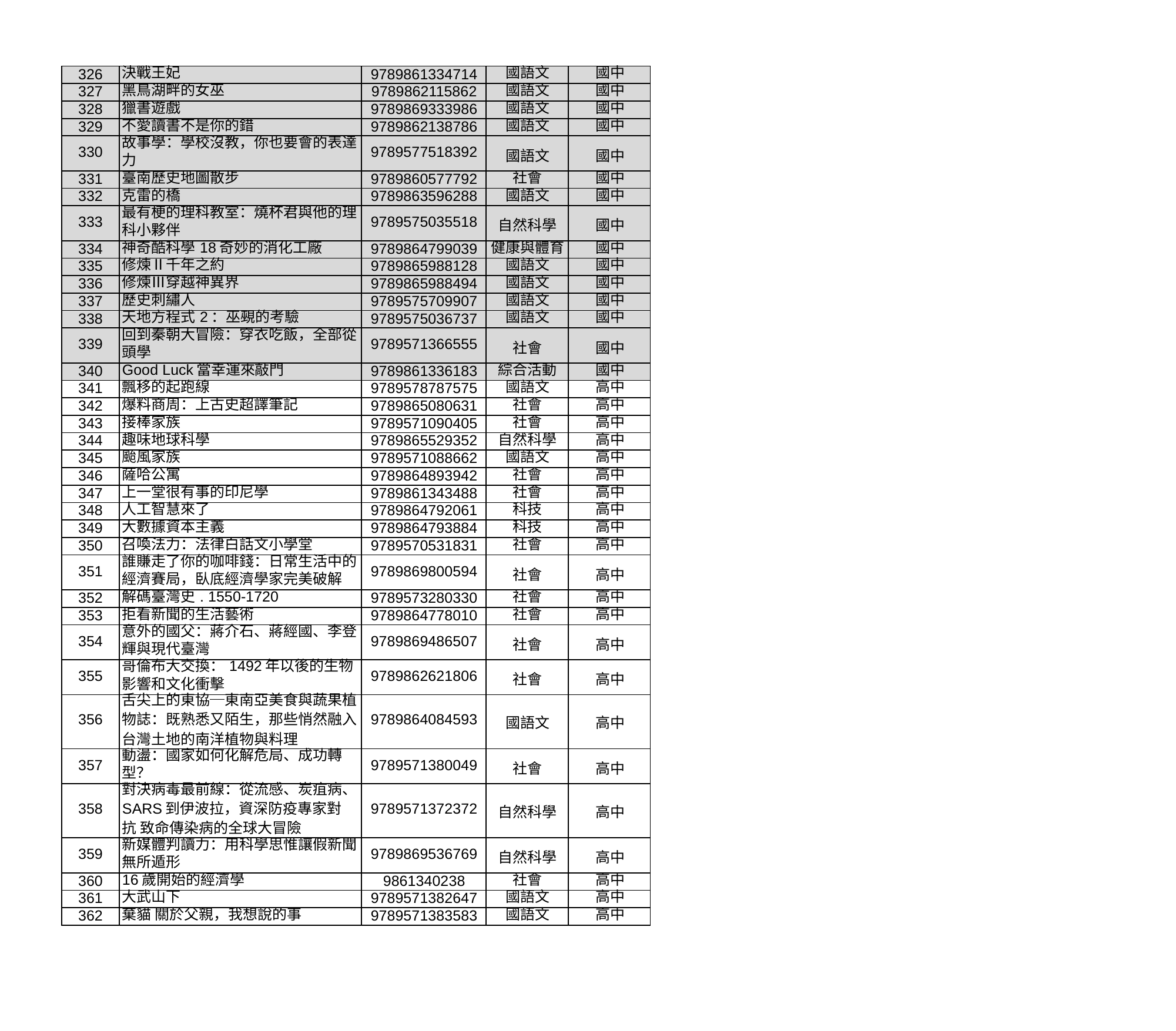

| 326 | 決戰王妃 | 9789861334714 | 國語文 | 國中 |
| --- | --- | --- | --- | --- |
| 327 | 黑鳥湖畔的女巫 | 9789862115862 | 國語文 | 國中 |
| 328 | 獵書遊戲 | 9789869333986 | 國語文 | 國中 |
| 329 | 不愛讀書不是你的錯 | 9789862138786 | 國語文 | 國中 |
| 330 | 故事學：學校沒教，你也要會的表達 力 | 9789577518392 | 國語文 | 國中 |
| 331 | 臺南歷史地圖散步 | 9789860577792 | 社會 | 國中 |
| 332 | 克雷的橋 | 9789863596288 | 國語文 | 國中 |
| 333 | 最有梗的理科教室：燒杯君與他的理 科小夥伴 | 9789575035518 | 自然科學 | 國中 |
| 334 | 神奇酷科學18奇妙的消化工廠 | 9789864799039 | 健康與體育 | 國中 |
| 335 | 修煉Ⅱ千年之約 | 9789865988128 | 國語文 | 國中 |
| 336 | 修煉Ⅲ穿越神異界 | 9789865988494 | 國語文 | 國中 |
| 337 | 歷史刺繡人 | 9789575709907 | 國語文 | 國中 |
| 338 | 天地方程式2：巫覡的考驗 | 9789575036737 | 國語文 | 國中 |
| 339 | 回到秦朝大冒險：穿衣吃飯，全部從 頭學 | 9789571366555 | 社會 | 國中 |
| 340 | Good Luck當幸運來敲門 | 9789861336183 | 綜合活動 | 國中 |
| 341 | 飄移的起跑線 | 9789578787575 | 國語文 | 高中 |
| 342 | 爆料商周：上古史超譯筆記 | 9789865080631 | 社會 | 高中 |
| 343 | 接棒家族 | 9789571090405 | 社會 | 高中 |
| 344 | 趣味地球科學 | 9789865529352 | 自然科學 | 高中 |
| 345 | 颱風家族 | 9789571088662 | 國語文 | 高中 |
| 346 | 薩哈公寓 | 9789864893942 | 社會 | 高中 |
| 347 | 上一堂很有事的印尼學 | 9789861343488 | 社會 | 高中 |
| 348 | 人工智慧來了 | 9789864792061 | 科技 | 高中 |
| 349 | 大數據資本主義 | 9789864793884 | 科技 | 高中 |
| 350 | 召喚法力：法律白話文小學堂 | 9789570531831 | 社會 | 高中 |
| 351 | 誰賺走了你的咖啡錢：日常生活中的 經濟賽局，臥底經濟學家完美破解 | 9789869800594 | 社會 | 高中 |
| 352 | 解碼臺灣史. 1550-1720 | 9789573280330 | 社會 | 高中 |
| 353 | 拒看新聞的生活藝術 | 9789864778010 | 社會 | 高中 |
| 354 | 意外的國父：蔣介石、蔣經國、李登 輝與現代臺灣 | 9789869486507 | 社會 | 高中 |
| 355 | 哥倫布大交換：1492年以後的生物 影響和文化衝擊 | 9789862621806 | 社會 | 高中 |
| 356 | 舌尖上的東協─東南亞美食與蔬果植 物誌：既熟悉又陌生，那些悄然融入 台灣土地的南洋植物與料理 | 9789864084593 | 國語文 | 高中 |
| 357 | 動盪：國家如何化解危局、成功轉 型？ | 9789571380049 | 社會 | 高中 |
| 358 | 對決病毒最前線：從流感、炭疽病、 SARS到伊波拉，資深防疫專家對抗 致命傳染病的全球大冒險 | 9789571372372 | 自然科學 | 高中 |
| 359 | 新媒體判讀力：用科學思惟讓假新聞 無所遁形 | 9789869536769 | 自然科學 | 高中 |
| 360 | 16歲開始的經濟學 | 9861340238 | 社會 | 高中 |
| 361 | 大武山下 | 9789571382647 | 國語文 | 高中 |
| 362 | 棄貓 關於父親，我想說的事 | 9789571383583 | 國語文 | 高中 |